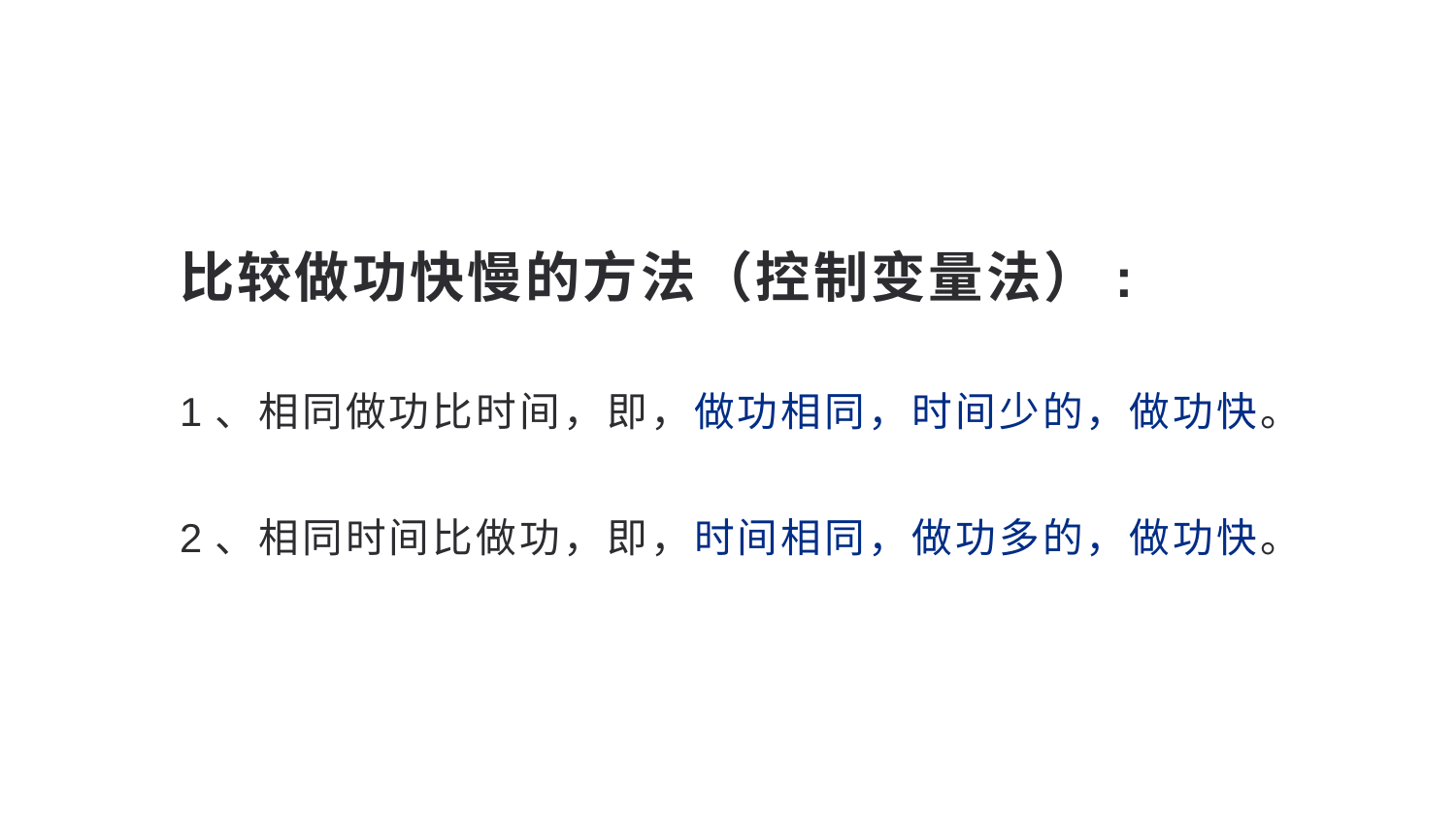

比较做功快慢的方法（控制变量法）:

1、相同做功比时间，即，做功相同，时间少的，做功快。

2、相同时间比做功，即，时间相同，做功多的，做功快。